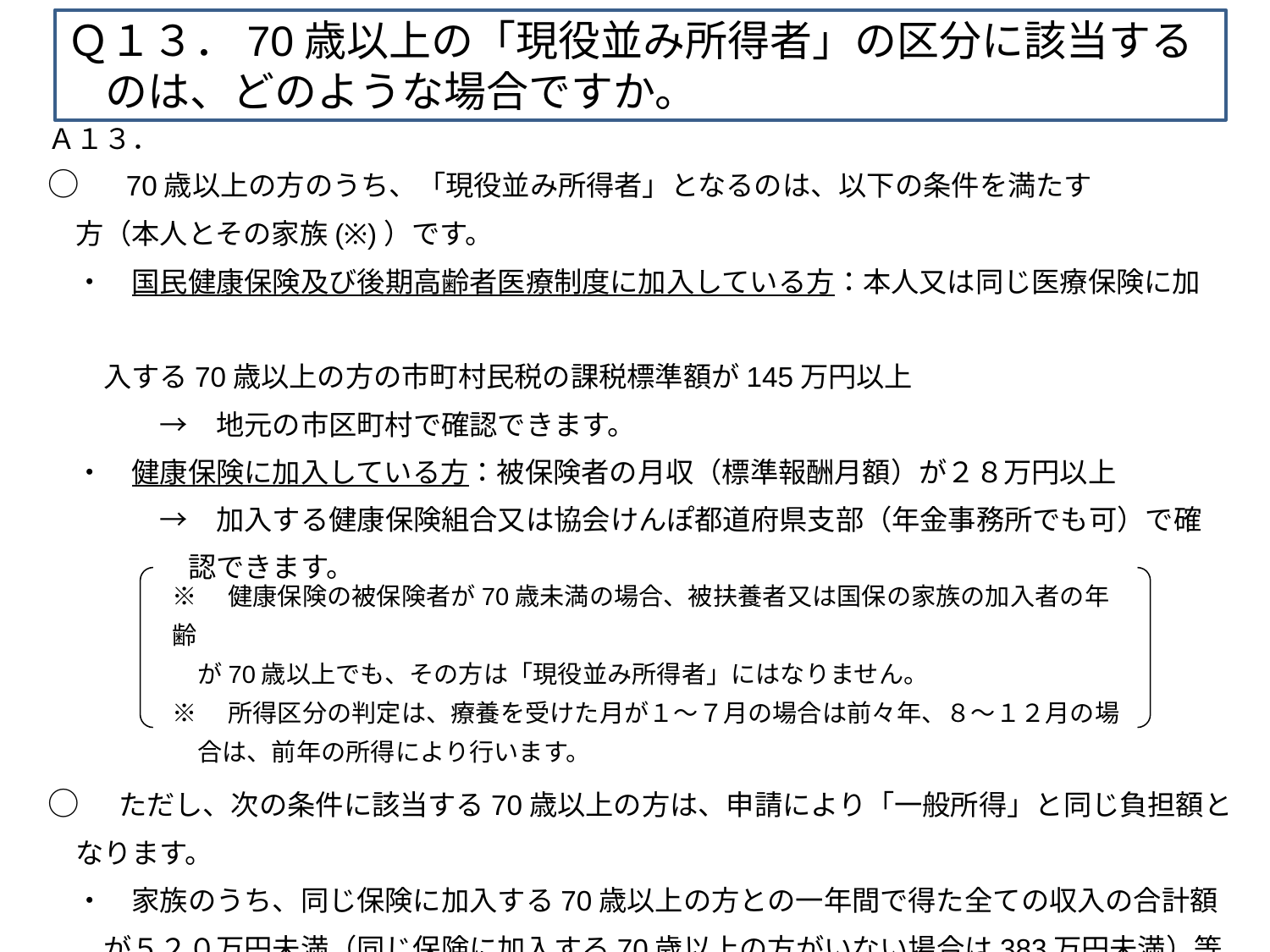

Ｑ１３．70歳以上の「現役並み所得者」の区分に該当するのは、どのような場合ですか。
Ａ１３．
○　70歳以上の方のうち、「現役並み所得者」となるのは、以下の条件を満たす
　方（本人とその家族(※)）です。
　・　国民健康保険及び後期高齢者医療制度に加入している方：本人又は同じ医療保険に加
　　入する70歳以上の方の市町村民税の課税標準額が145万円以上
　　　　→　地元の市区町村で確認できます。
　・　健康保険に加入している方：被保険者の月収（標準報酬月額）が２８万円以上
　　　　→　加入する健康保険組合又は協会けんぽ都道府県支部（年金事務所でも可）で確
　　　　　認できます。

○　ただし、次の条件に該当する70歳以上の方は、申請により「一般所得」と同じ負担額と
　なります。
　・　家族のうち、同じ保険に加入する70歳以上の方との一年間で得た全ての収入の合計額
　　が５２０万円未満（同じ保険に加入する70歳以上の方がいない場合は383万円未満）等
※　健康保険の被保険者が70歳未満の場合、被扶養者又は国保の家族の加入者の年齢
　が70歳以上でも、その方は「現役並み所得者」にはなりません。
※　所得区分の判定は、療養を受けた月が１～７月の場合は前々年、８～１２月の場
　合は、前年の所得により行います。